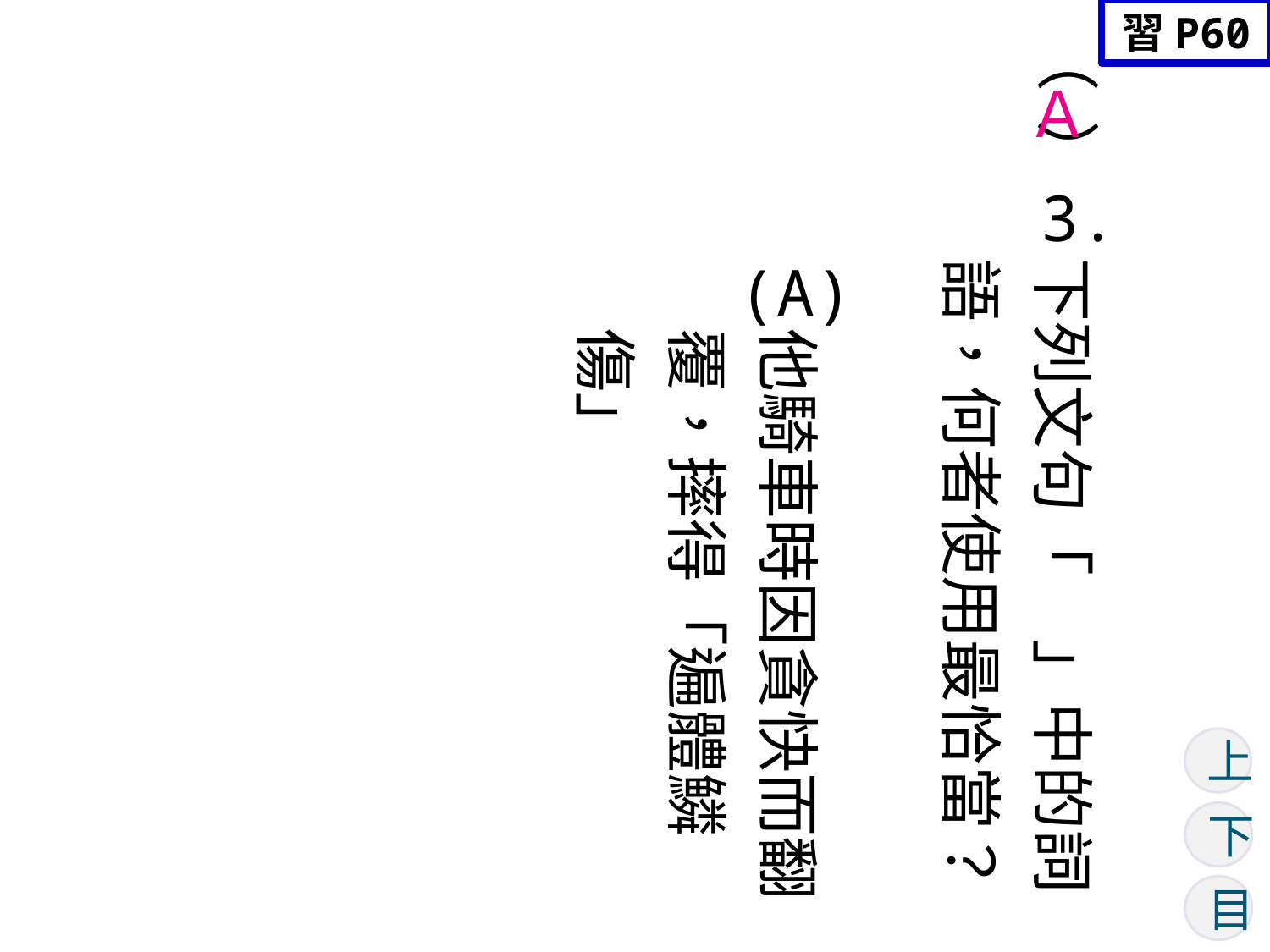

習P60
（  ）
Ａ
3.
下列文句「　」中的詞語，何者使用最恰當？

他騎車時因貪快而翻覆，摔得「遍體鱗傷」
(A)